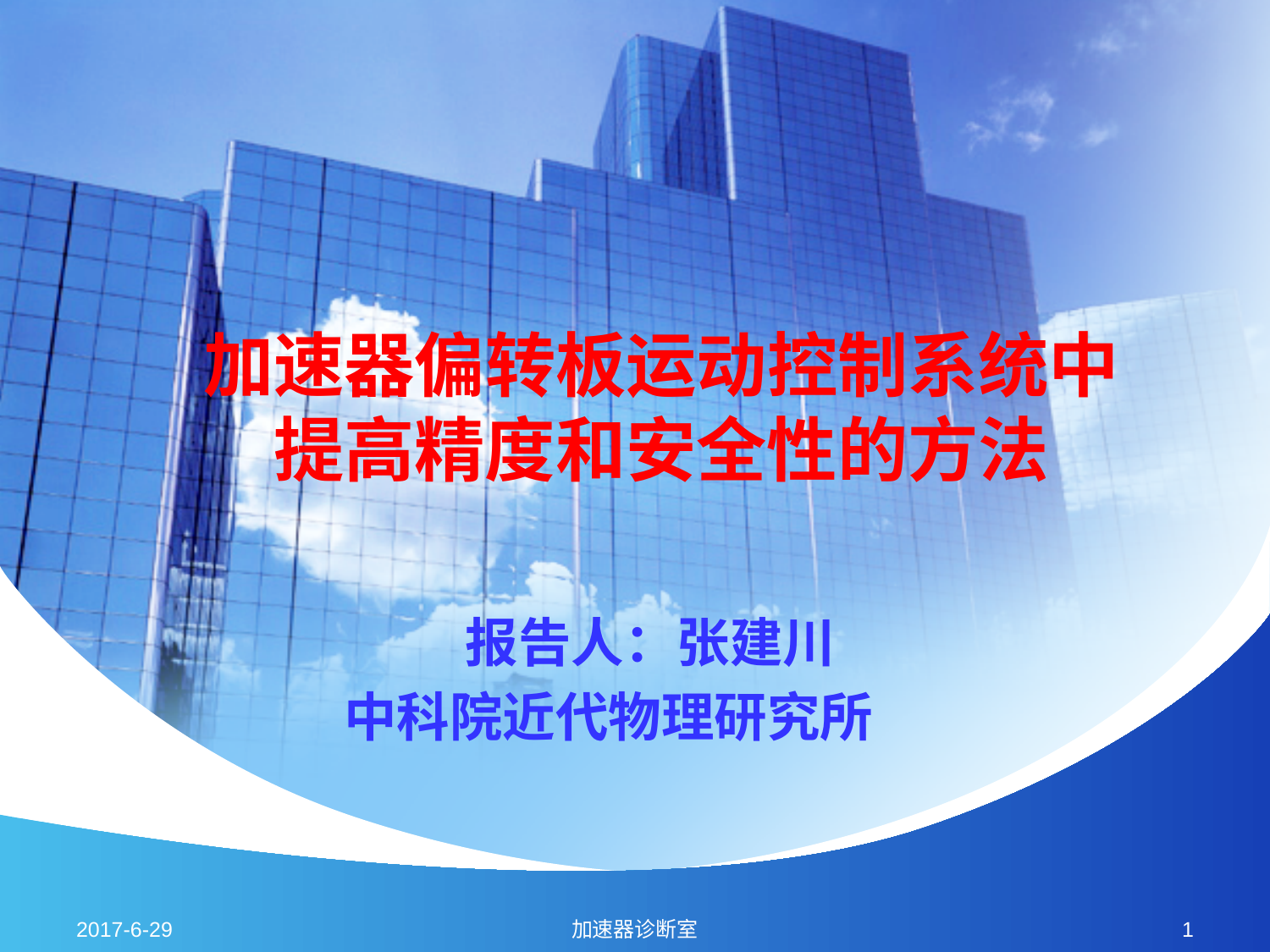

# 加速器偏转板运动控制系统中提高精度和安全性的方法
报告人：张建川
        中科院近代物理研究所
2017-6-29
加速器诊断室
1